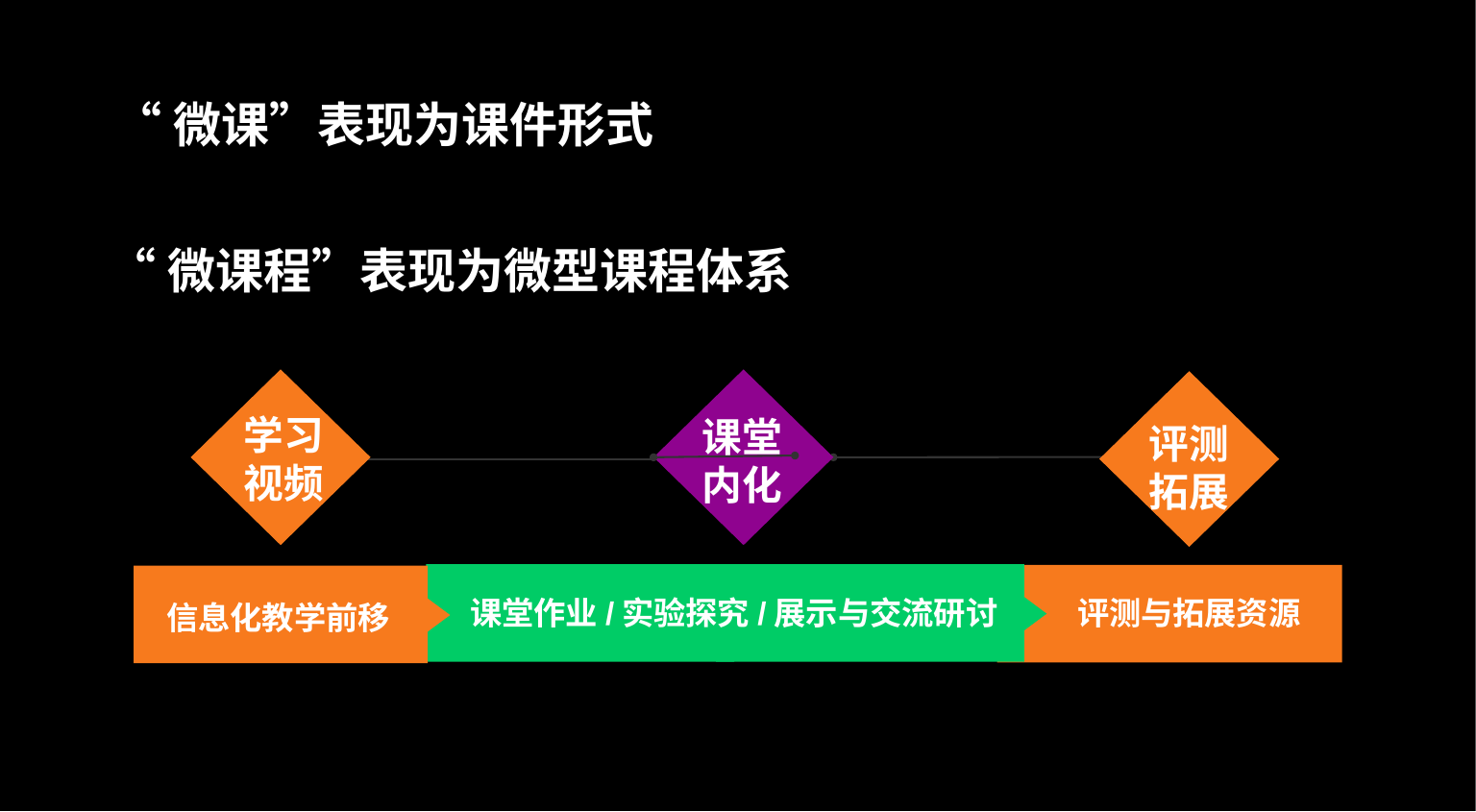

“微课”表现为课件形式
“微课程”表现为微型课程体系

课堂内化

学习视频

评测拓展

评测与拓展资源

信息化教学前移
课堂作业/实验探究/展示与交流研讨